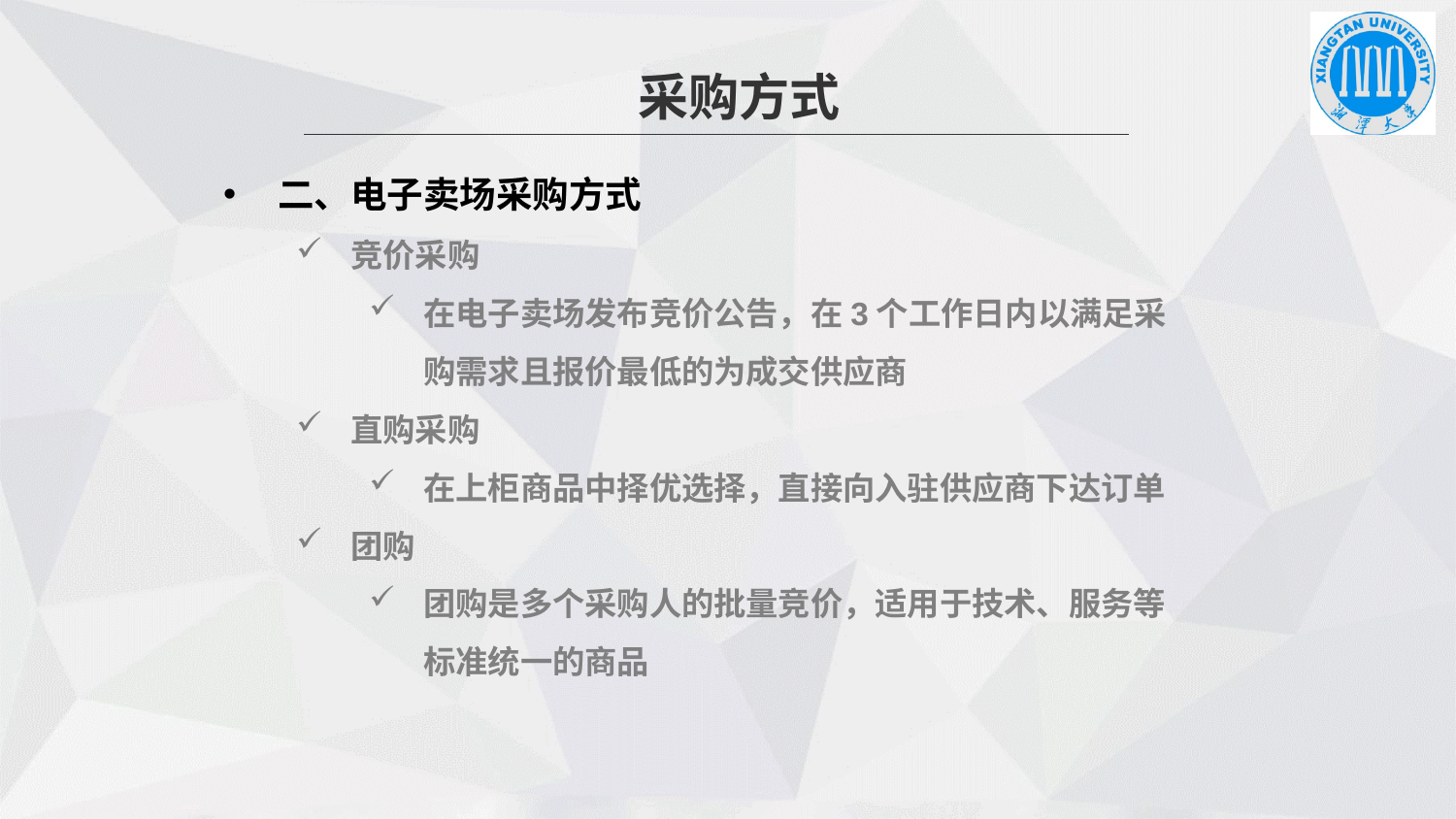

采购方式
二、电子卖场采购方式
竞价采购
在电子卖场发布竞价公告，在3个工作日内以满足采购需求且报价最低的为成交供应商
直购采购
在上柜商品中择优选择，直接向入驻供应商下达订单
团购
团购是多个采购人的批量竞价，适用于技术、服务等标准统一的商品